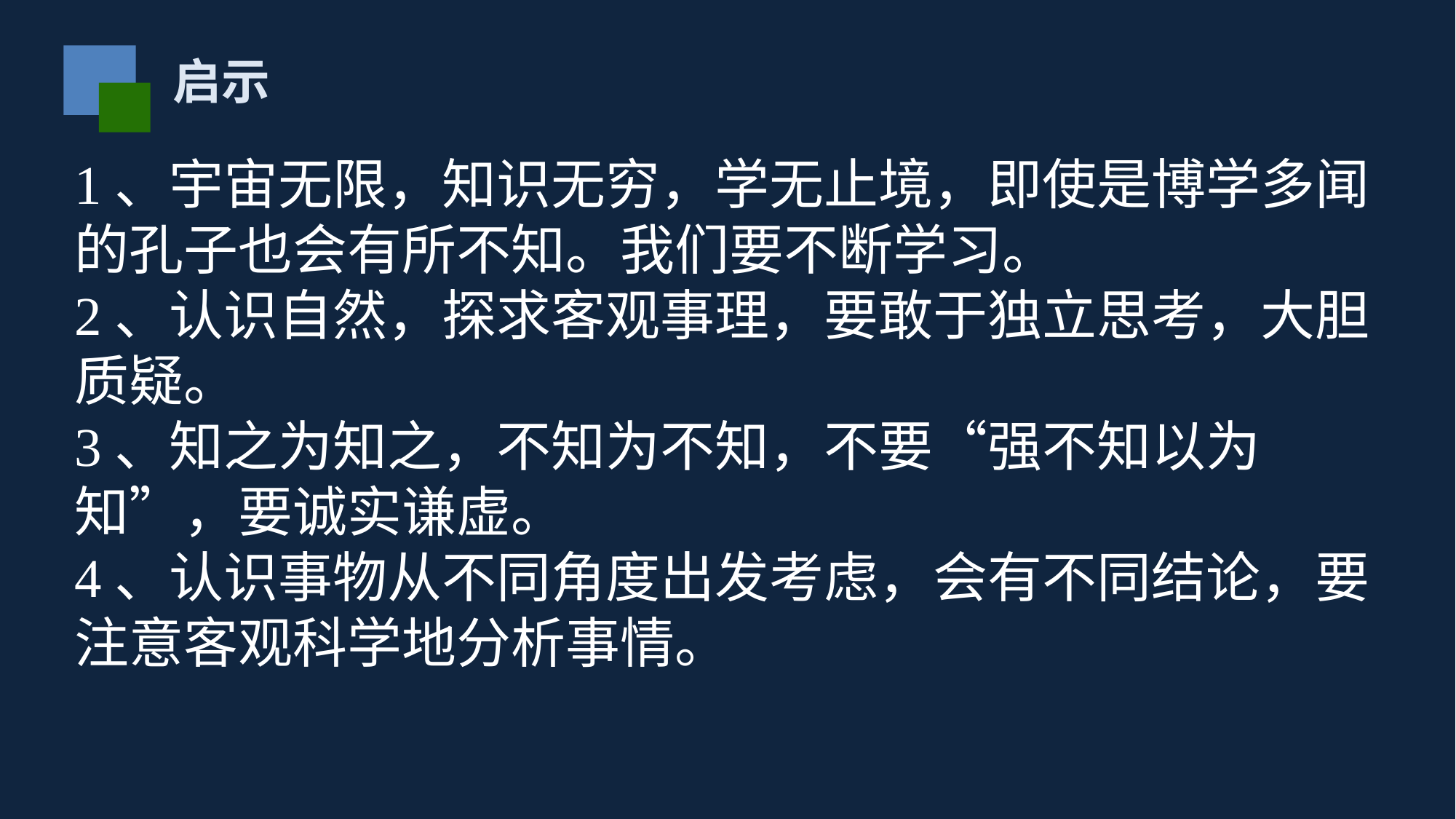

启示
1、宇宙无限，知识无穷，学无止境，即使是博学多闻的孔子也会有所不知。我们要不断学习。
2、认识自然，探求客观事理，要敢于独立思考，大胆质疑。
3、知之为知之，不知为不知，不要“强不知以为知”，要诚实谦虚。
4、认识事物从不同角度出发考虑，会有不同结论，要注意客观科学地分析事情。